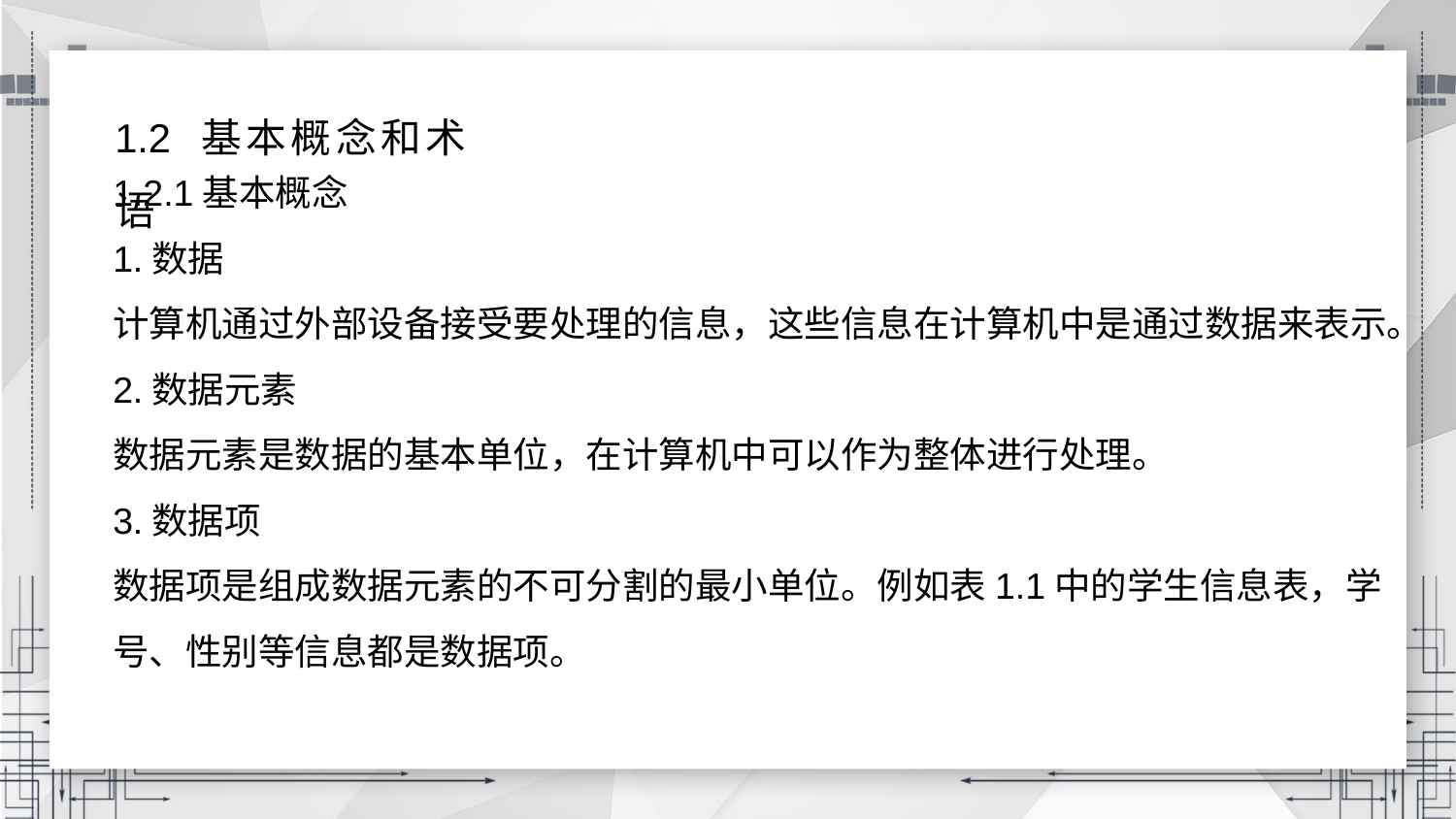

1.2 基本概念和术语
1.2.1基本概念
1.数据
计算机通过外部设备接受要处理的信息，这些信息在计算机中是通过数据来表示。
2.数据元素
数据元素是数据的基本单位，在计算机中可以作为整体进行处理。
3.数据项
数据项是组成数据元素的不可分割的最小单位。例如表1.1中的学生信息表，学号、性别等信息都是数据项。